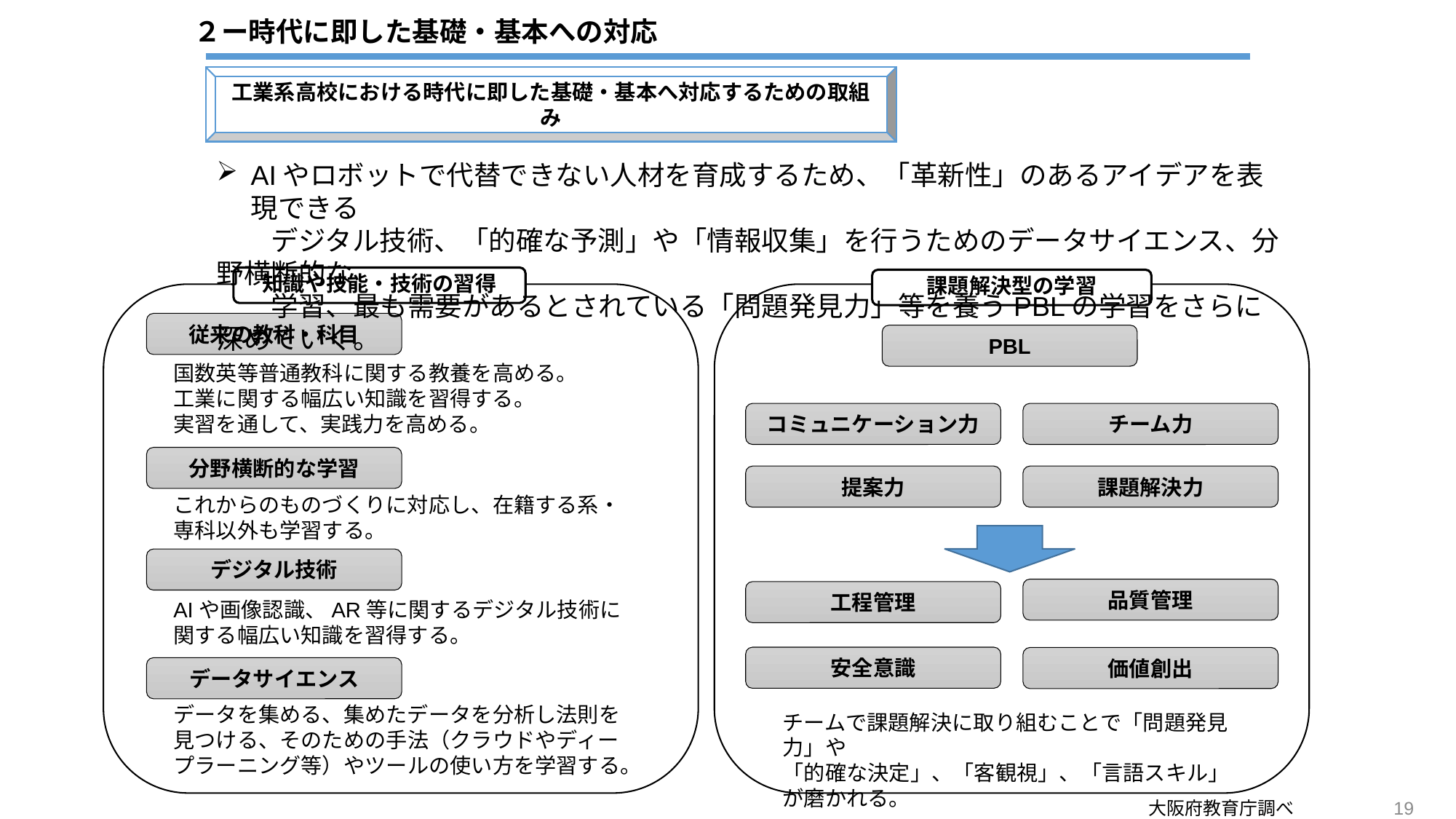

２ー時代に即した基礎・基本への対応
工業系高校における時代に即した基礎・基本へ対応するための取組み
AIやロボットで代替できない人材を育成するため、「革新性」のあるアイデアを表現できる
　　デジタル技術、「的確な予測」や「情報収集」を行うためのデータサイエンス、分野横断的な
　　学習、最も需要があるとされている「問題発見力」等を養うPBLの学習をさらに深めていく。
知識や技能・技術の習得
課題解決型の学習

従来の教科・科目
PBL
国数英等普通教科に関する教養を高める。
工業に関する幅広い知識を習得する。
実習を通して、実践力を高める。
コミュニケーション力
チーム力
分野横断的な学習
提案力
課題解決力
これからのものづくりに対応し、在籍する系・専科以外も学習する。

デジタル技術
品質管理
工程管理
AIや画像認識、AR等に関するデジタル技術に関する幅広い知識を習得する。
安全意識
価値創出
データサイエンス
データを集める、集めたデータを分析し法則を見つける、そのための手法（クラウドやディープラーニング等）やツールの使い方を学習する。
チームで課題解決に取り組むことで「問題発見力」や
「的確な決定」、「客観視」、「言語スキル」が磨かれる。
19
大阪府教育庁調べ